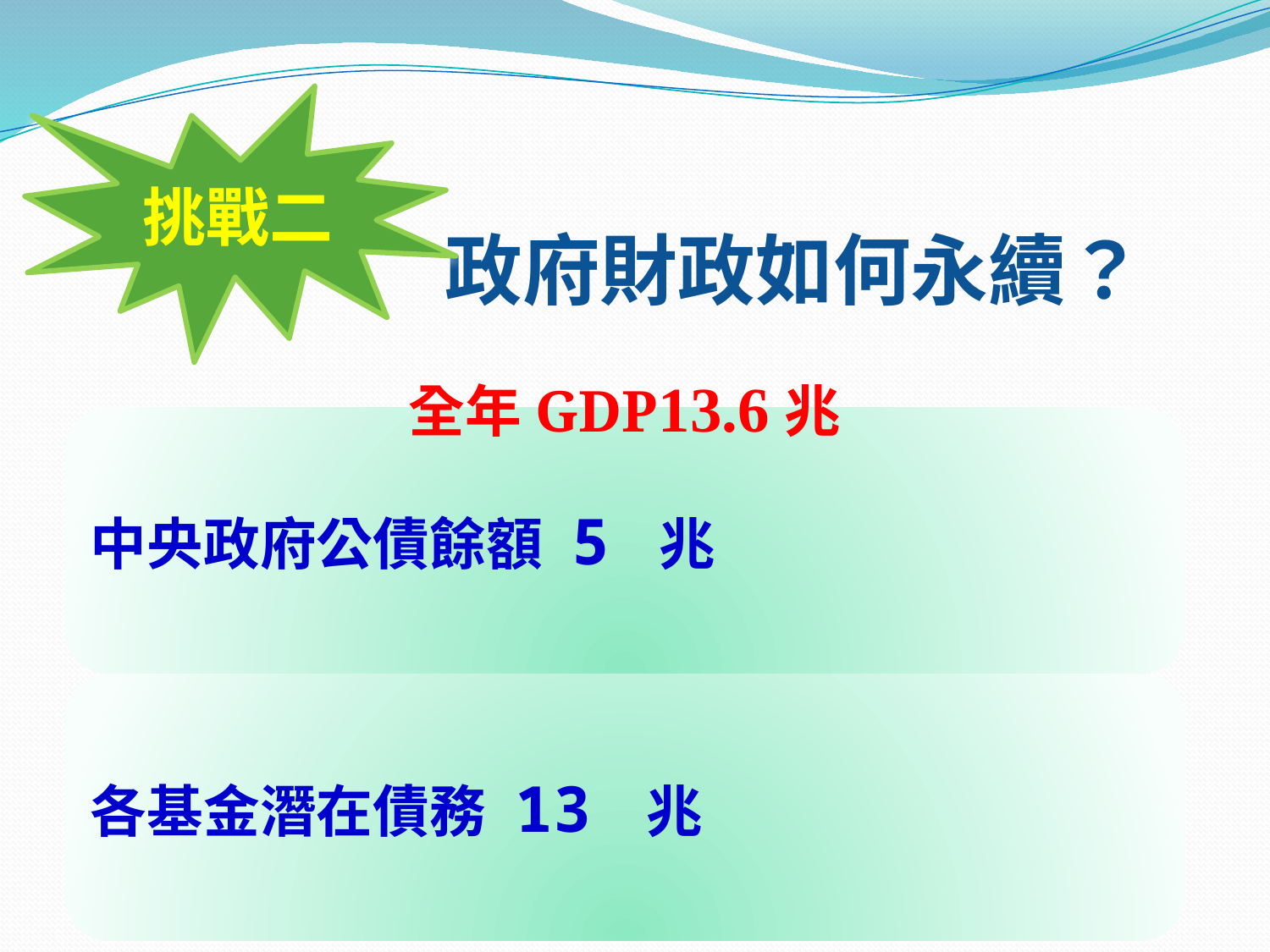

挑戰二
# 政府財政如何永續？
全年GDP13.6兆
中央政府公債餘額 5 兆
各基金潛在債務 13 兆